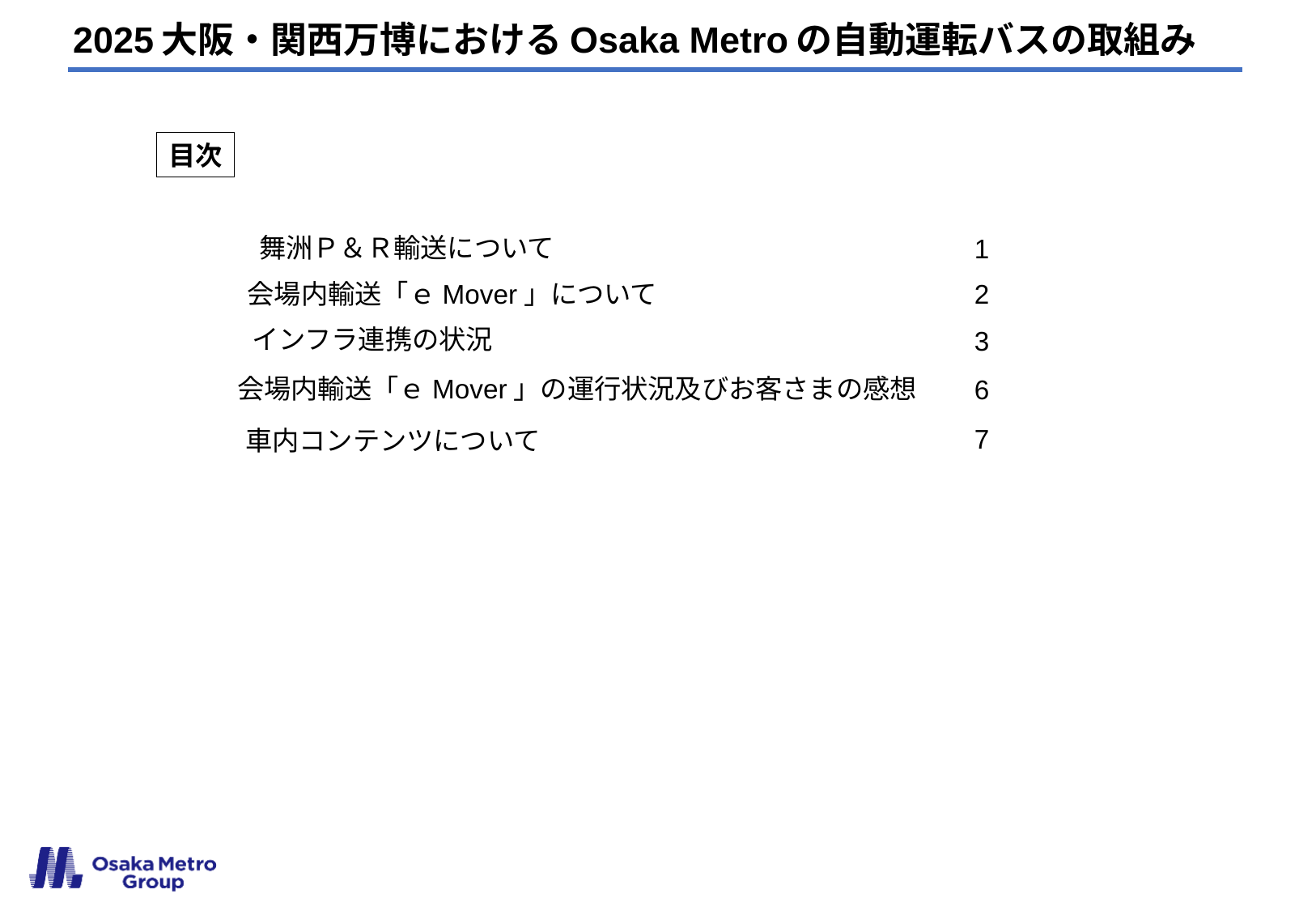

2025大阪・関西万博におけるOsaka Metroの自動運転バスの取組み
目次
舞洲Ｐ＆Ｒ輸送について
1
会場内輸送「ｅMover」について
2
インフラ連携の状況
3
会場内輸送「ｅMover」の運行状況及びお客さまの感想
6
7
車内コンテンツについて